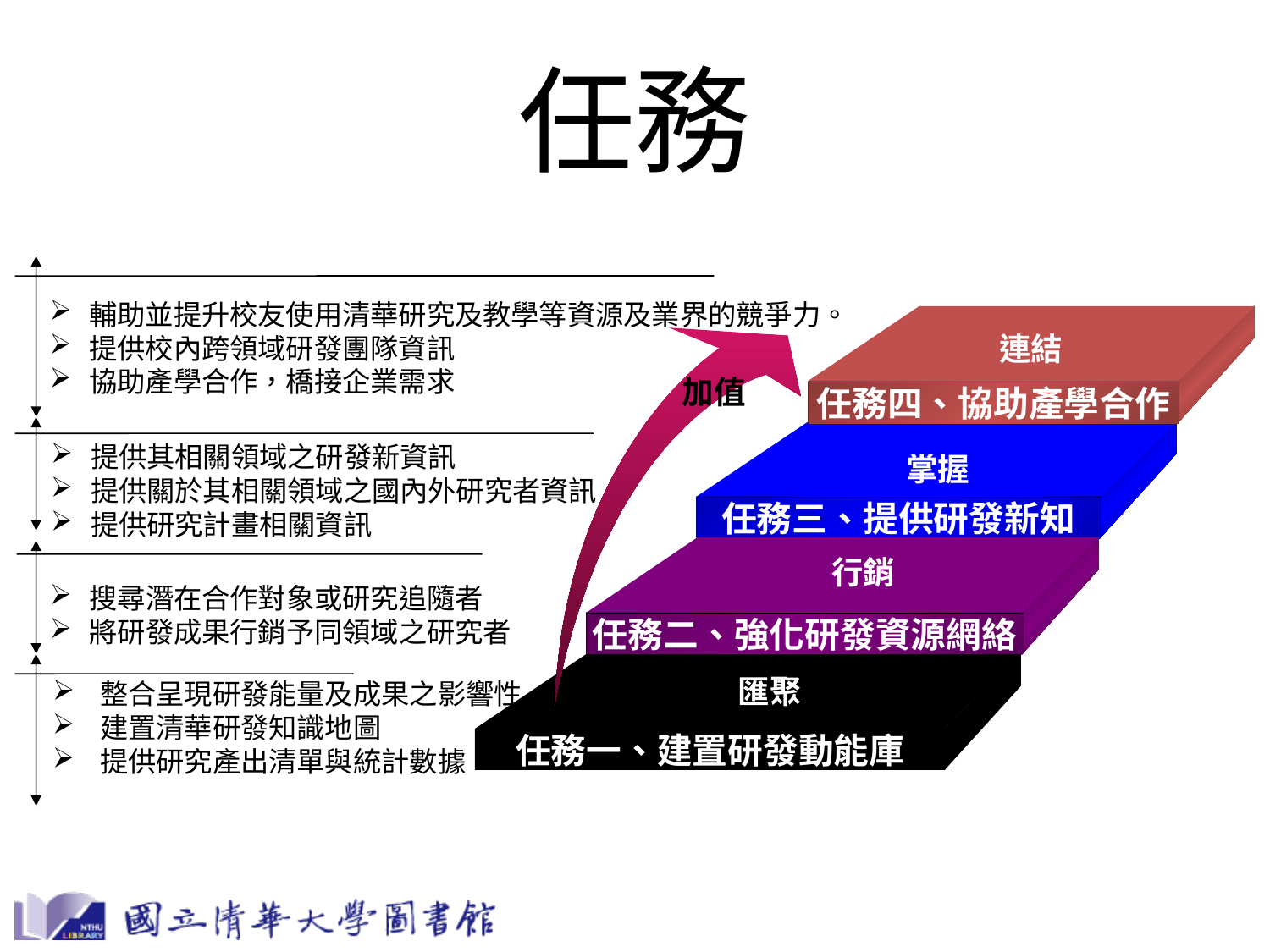

# 任務

輔助並提升校友使用清華研究及教學等資源及業界的競爭力。
提供校內跨領域研發團隊資訊
協助產學合作，橋接企業需求

任務四、協助產學合作

任務三、提供研發新知

任務二、強化研發資源網絡

任務一、建置研發動能庫
連結
加值
分項任務

提供其相關領域之研發新資訊
提供關於其相關領域之國內外研究者資訊
提供研究計畫相關資訊
掌握

行銷

搜尋潛在合作對象或研究追隨者
將研發成果行銷予同領域之研究者

匯聚
整合呈現研發能量及成果之影響性
建置清華研發知識地圖
提供研究產出清單與統計數據